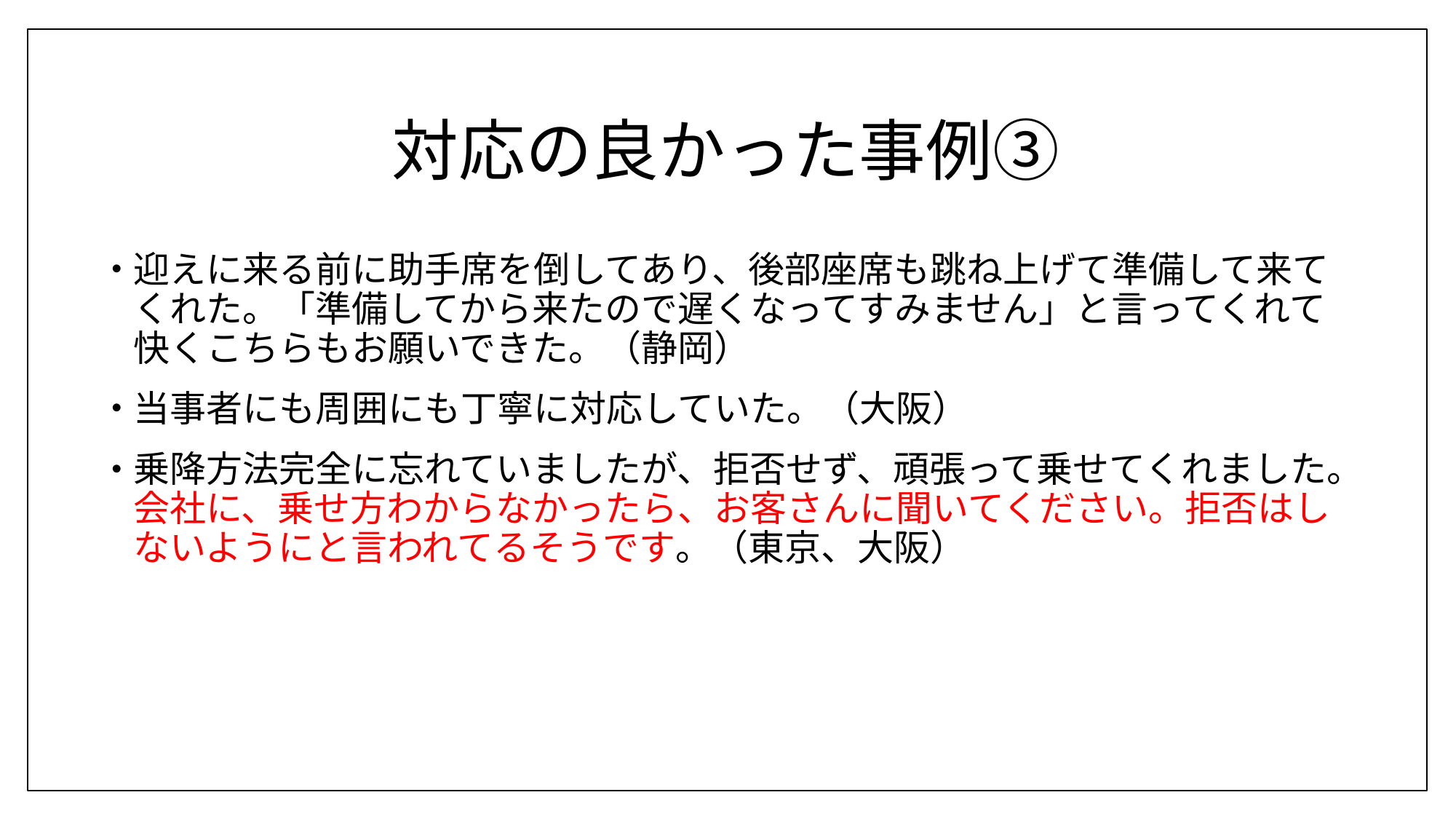

# 対応の良かった事例③
迎えに来る前に助手席を倒してあり、後部座席も跳ね上げて準備して来てくれた。「準備してから来たので遅くなってすみません」と言ってくれて快くこちらもお願いできた。（静岡）
当事者にも周囲にも丁寧に対応していた。（大阪）
乗降方法完全に忘れていましたが、拒否せず、頑張って乗せてくれました。会社に、乗せ方わからなかったら、お客さんに聞いてください。拒否はしないようにと言われてるそうです。（東京、大阪）